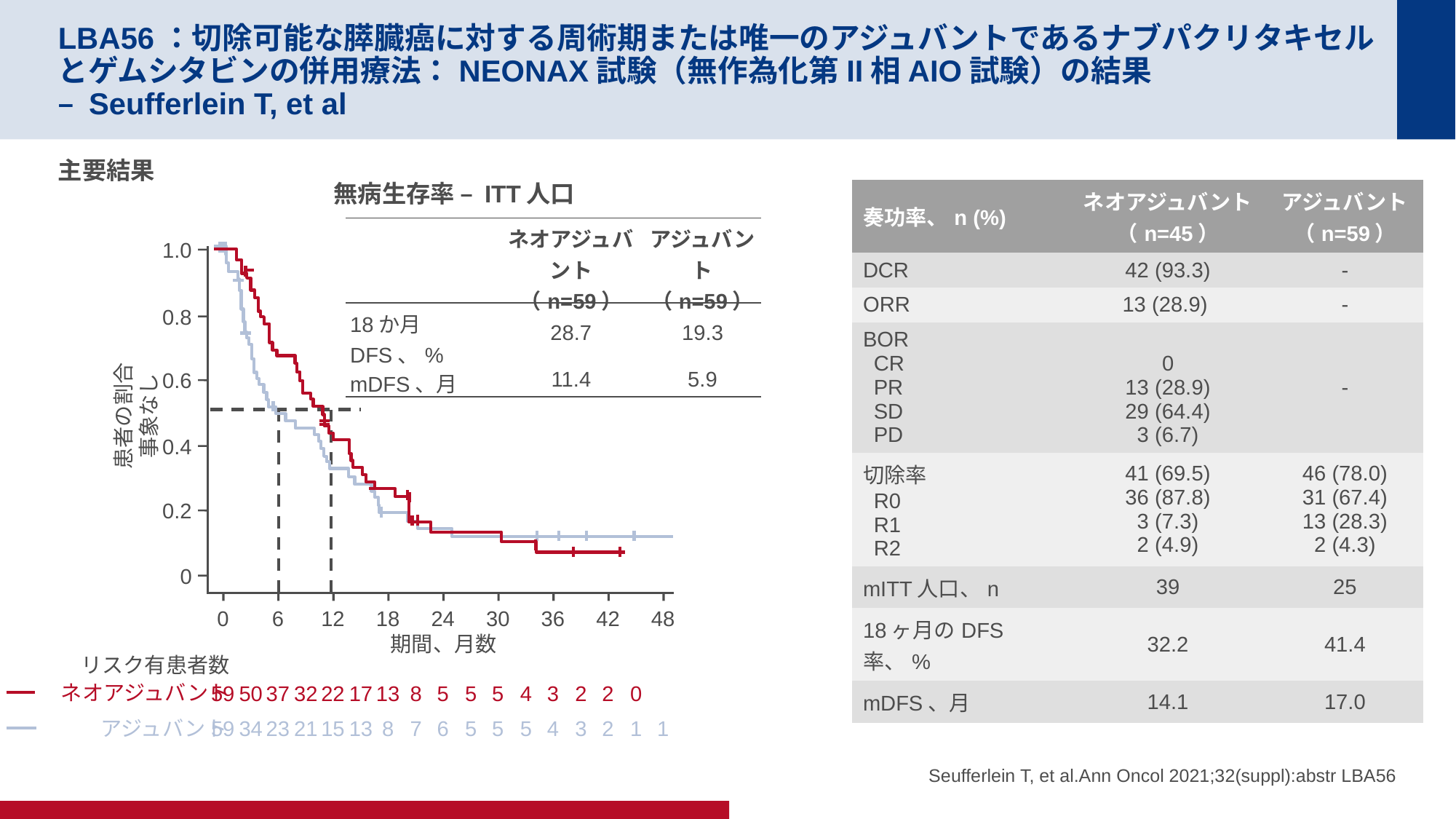

# LBA56：切除可能な膵臓癌に対する周術期または唯一のアジュバントであるナブパクリタキセルとゲムシタビンの併用療法：NEONAX試験（無作為化第II相AIO試験）の結果 – Seufferlein T, et al
主要結果
無病生存率 – ITT人口
| 奏功率、n (%) | ネオアジュバント （n=45） | アジュバント （n=59） |
| --- | --- | --- |
| DCR | 42 (93.3) | - |
| ORR | 13 (28.9) | - |
| BOR CR PR SD PD | 0 13 (28.9) 29 (64.4) 3 (6.7) | - |
| 切除率 R0 R1 R2 | 41 (69.5) 36 (87.8) 3 (7.3) 2 (4.9) | 46 (78.0) 31 (67.4) 13 (28.3) 2 (4.3) |
| mITT人口、n | 39 | 25 |
| 18ヶ月のDFS率、% | 32.2 | 41.4 |
| mDFS、月 | 14.1 | 17.0 |
|  | ネオアジュバント （n=59） | アジュバント（n=59） |
| --- | --- | --- |
| 18か月DFS、% | 28.7 | 19.3 |
| mDFS、月 | 11.4 | 5.9 |
1.0

0.8

0.6

患者の割合
事象なし
0.4

0.2

0

0
6
12
18
24
30
36
42
48
期間、月数
リスク有患者数
ネオアジュバント
59
50
37
32
22
17
13
8
5
5
5
4
3
2
2
0
アジュバント
59
34
23
21
15
13
8
7
6
5
5
5
4
3
2
1
1
Seufferlein T, et al.Ann Oncol 2021;32(suppl):abstr LBA56